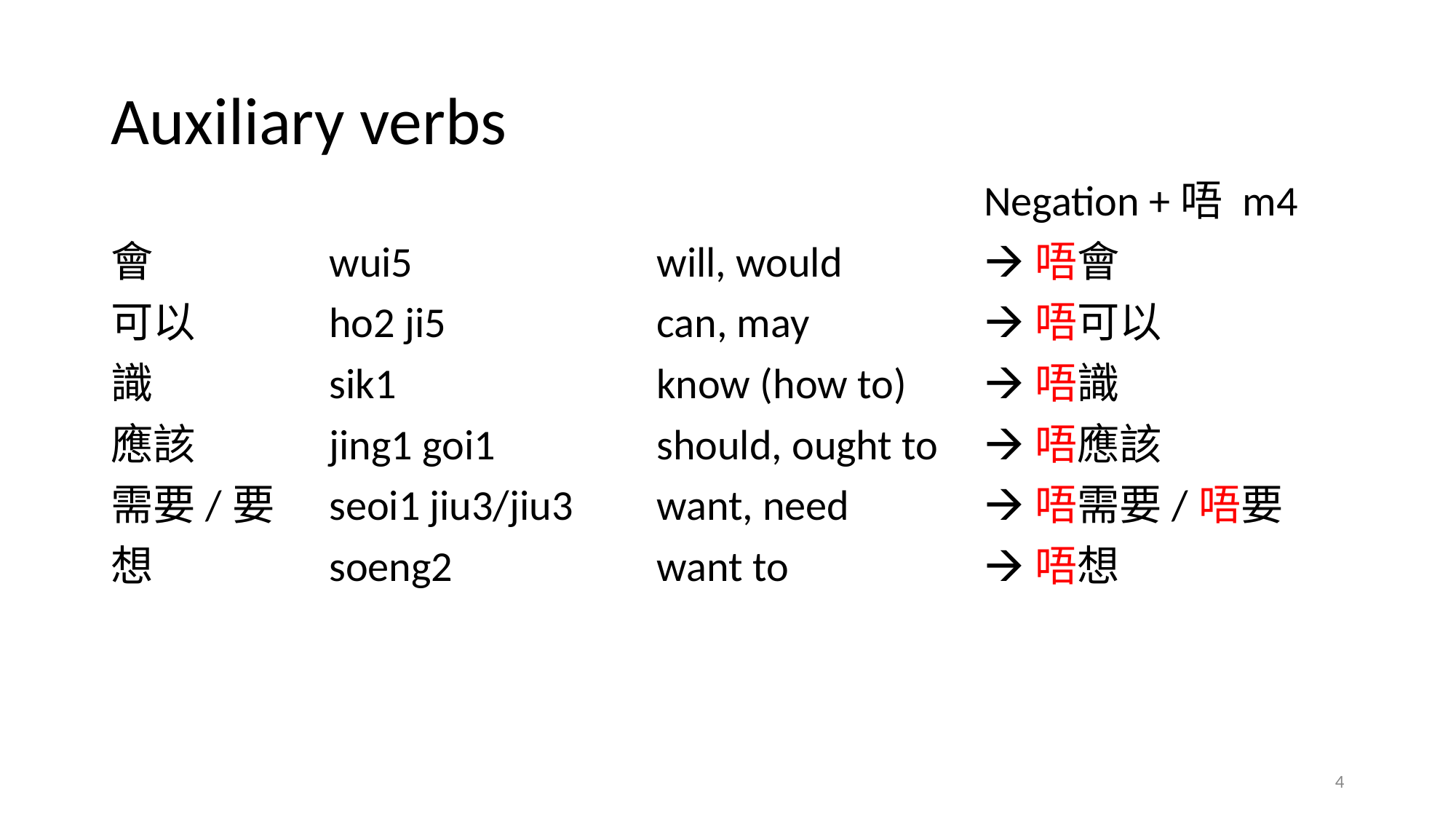

# Auxiliary verbs
								Negation +唔 m4
會  		wui5  			will, would		🡪唔會
可以  		ho2 ji5		can, may		🡪唔可以
識 		sik1			know (how to)	🡪唔識
應該  		jing1 goi1 		should, ought to	🡪唔應該
需要/要 	seoi1 jiu3/jiu3	want, need		🡪唔需要/唔要
想 		soeng2 		want to		🡪唔想
4